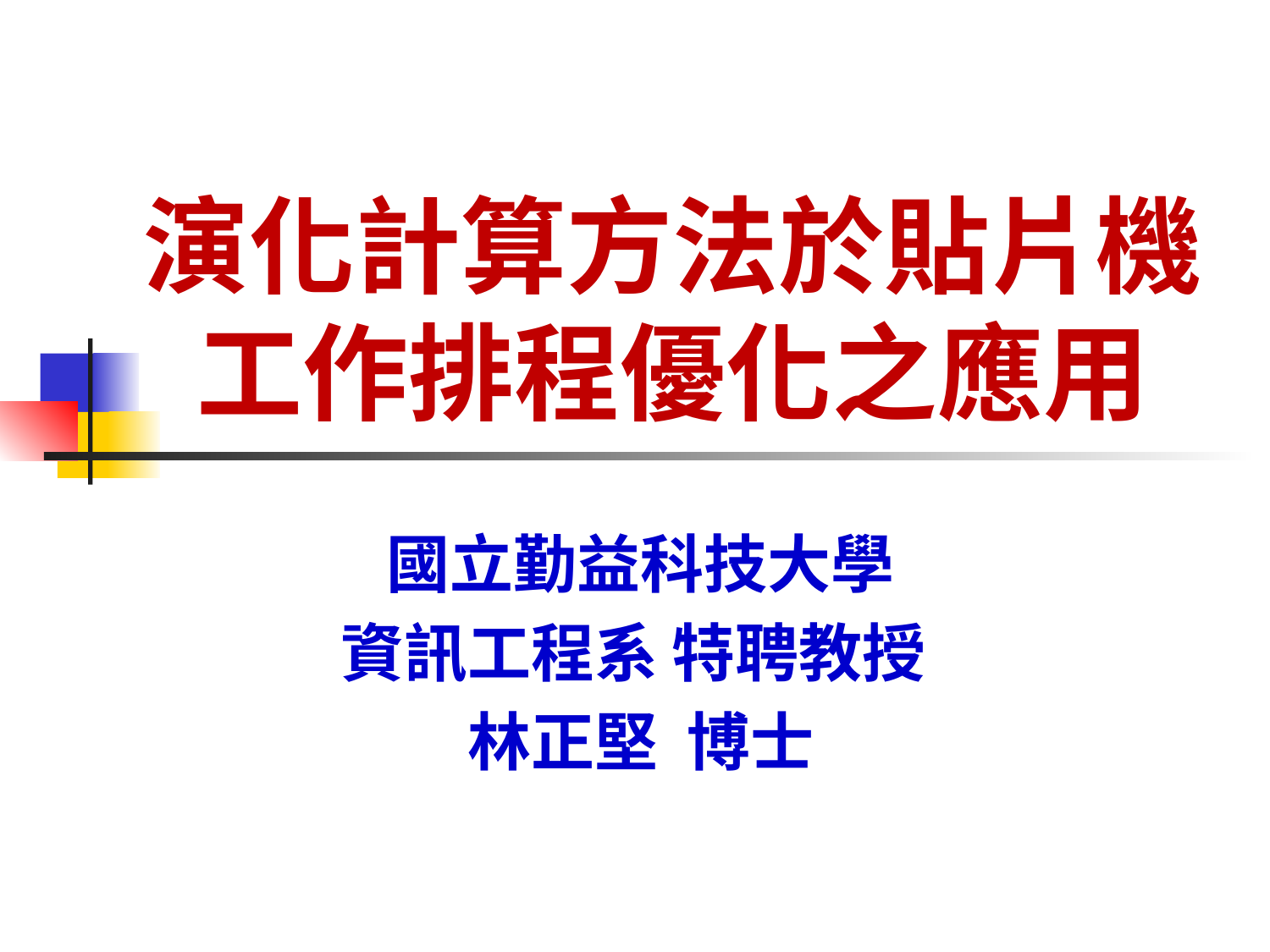

# 演化計算方法於貼片機工作排程優化之應用
國立勤益科技大學
資訊工程系 特聘教授
林正堅  博士